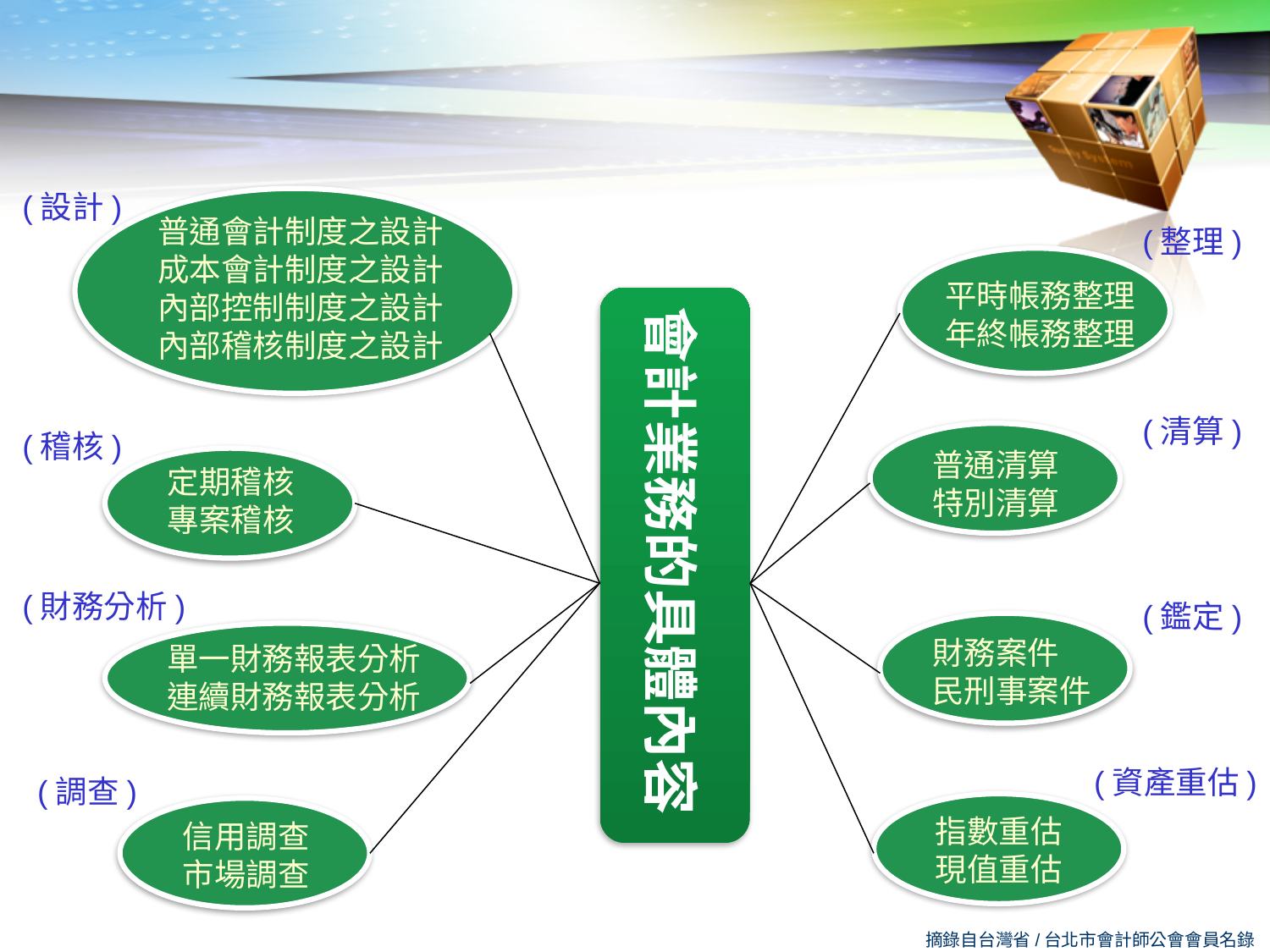

(設計)

普通會計制度之設計
成本會計制度之設計
內部控制制度之設計
內部稽核制度之設計
(整理)

平時帳務整理
年終帳務整理

會計業務的具體內容

(清算)
(稽核)

普通清算
特別清算

定期稽核
專案稽核

(財務分析)

單一財務報表分析
連續財務報表分析

(鑑定)

財務案件
民刑事案件
(調查)

信用調查
市場調查

指數重估
現值重估
(資產重估)
摘錄自台灣省/台北市會計師公會會員名錄